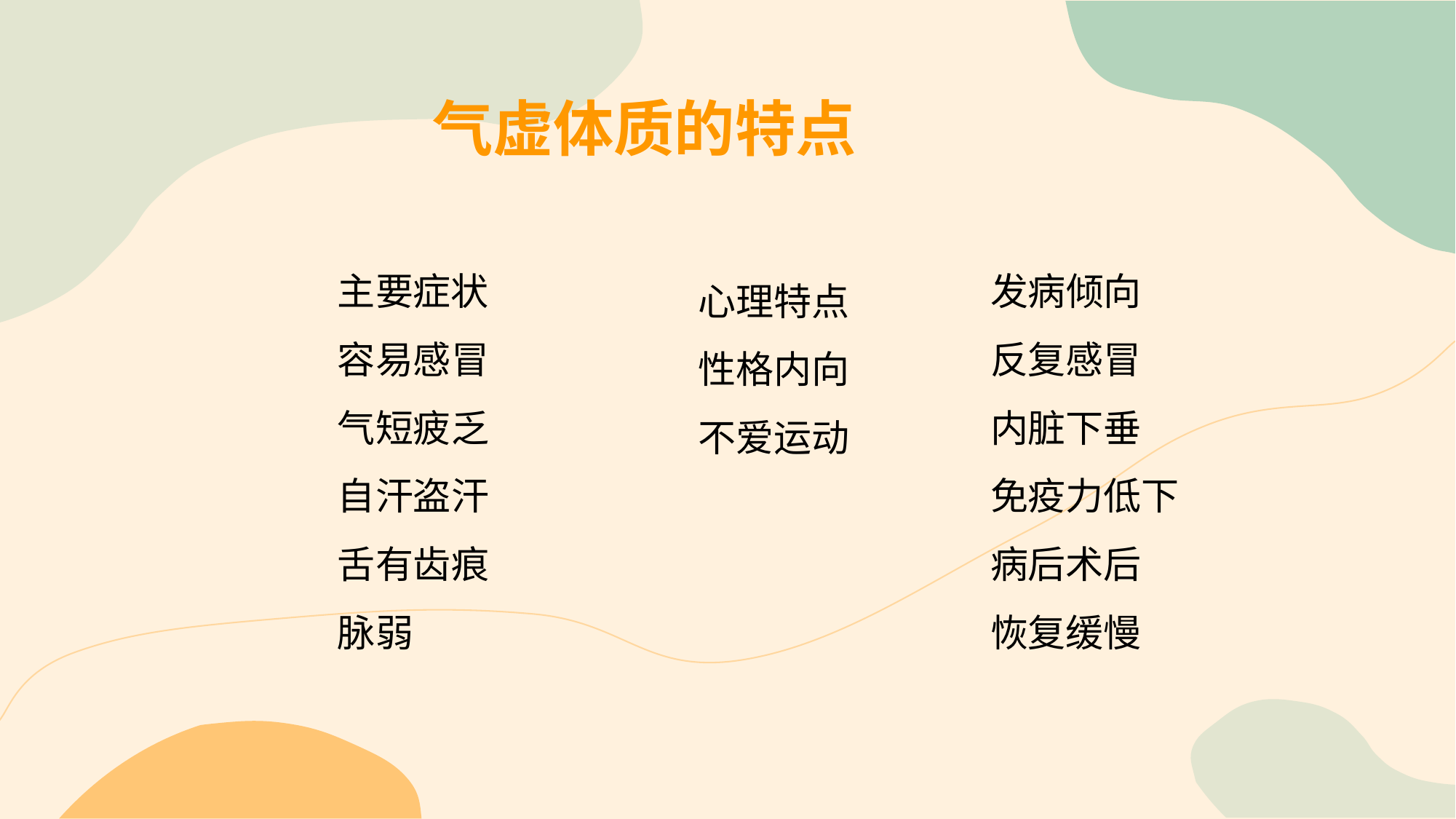

气虚体质的特点
主要症状
容易感冒
气短疲乏
自汗盗汗
舌有齿痕
脉弱

发病倾向
反复感冒
内脏下垂
免疫力低下
病后术后
恢复缓慢

心理特点
性格内向
不爱运动